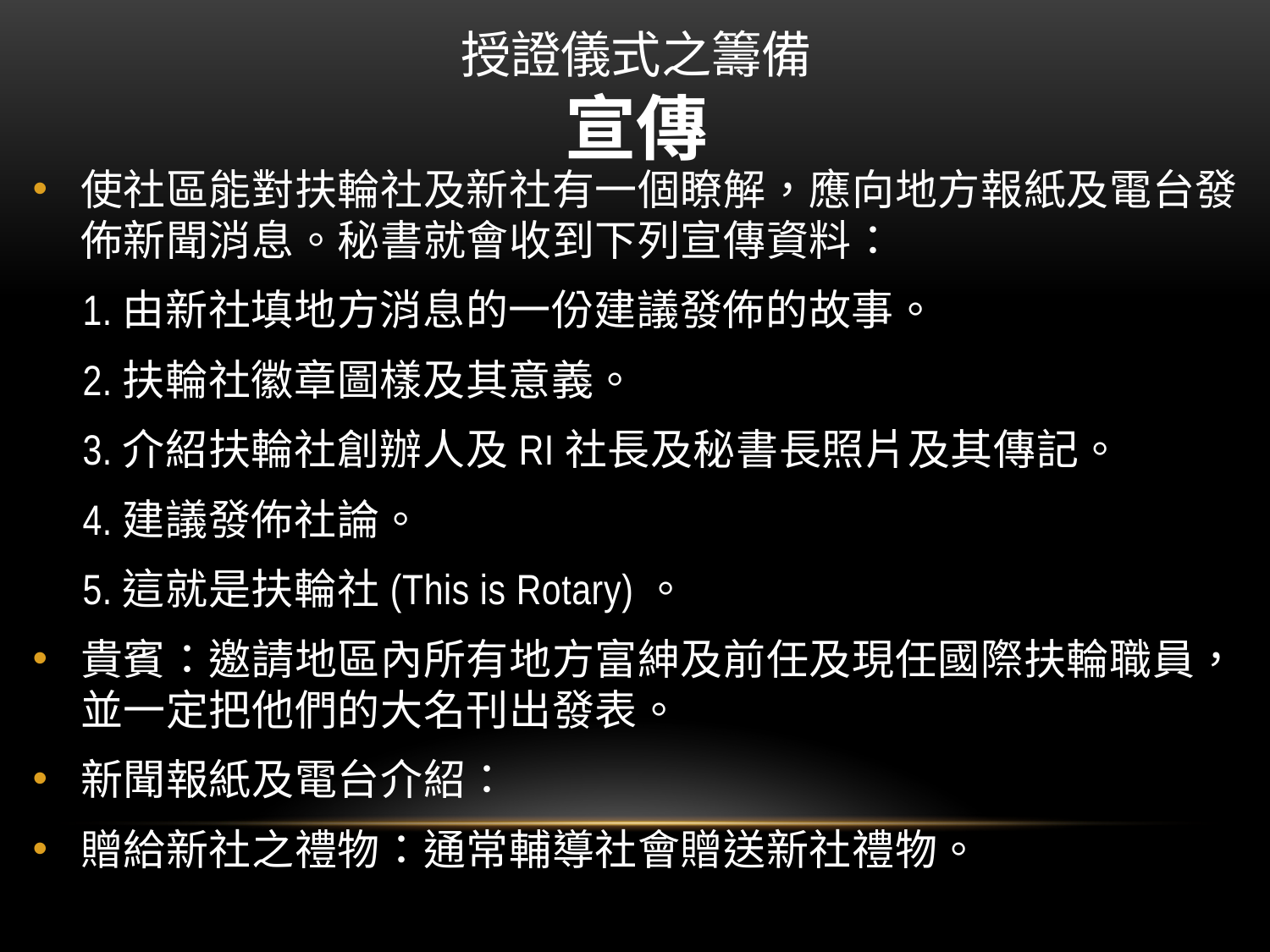

授證儀式之籌備
宣傳
使社區能對扶輪社及新社有一個瞭解，應向地方報紙及電台發佈新聞消息。秘書就會收到下列宣傳資料：
1.由新社填地方消息的一份建議發佈的故事。
2.扶輪社徽章圖樣及其意義。
3.介紹扶輪社創辦人及RI社長及秘書長照片及其傳記。
4.建議發佈社論。
5.這就是扶輪社(This is Rotary)。
貴賓：邀請地區內所有地方富紳及前任及現任國際扶輪職員，並一定把他們的大名刊出發表。
新聞報紙及電台介紹：
贈給新社之禮物：通常輔導社會贈送新社禮物。